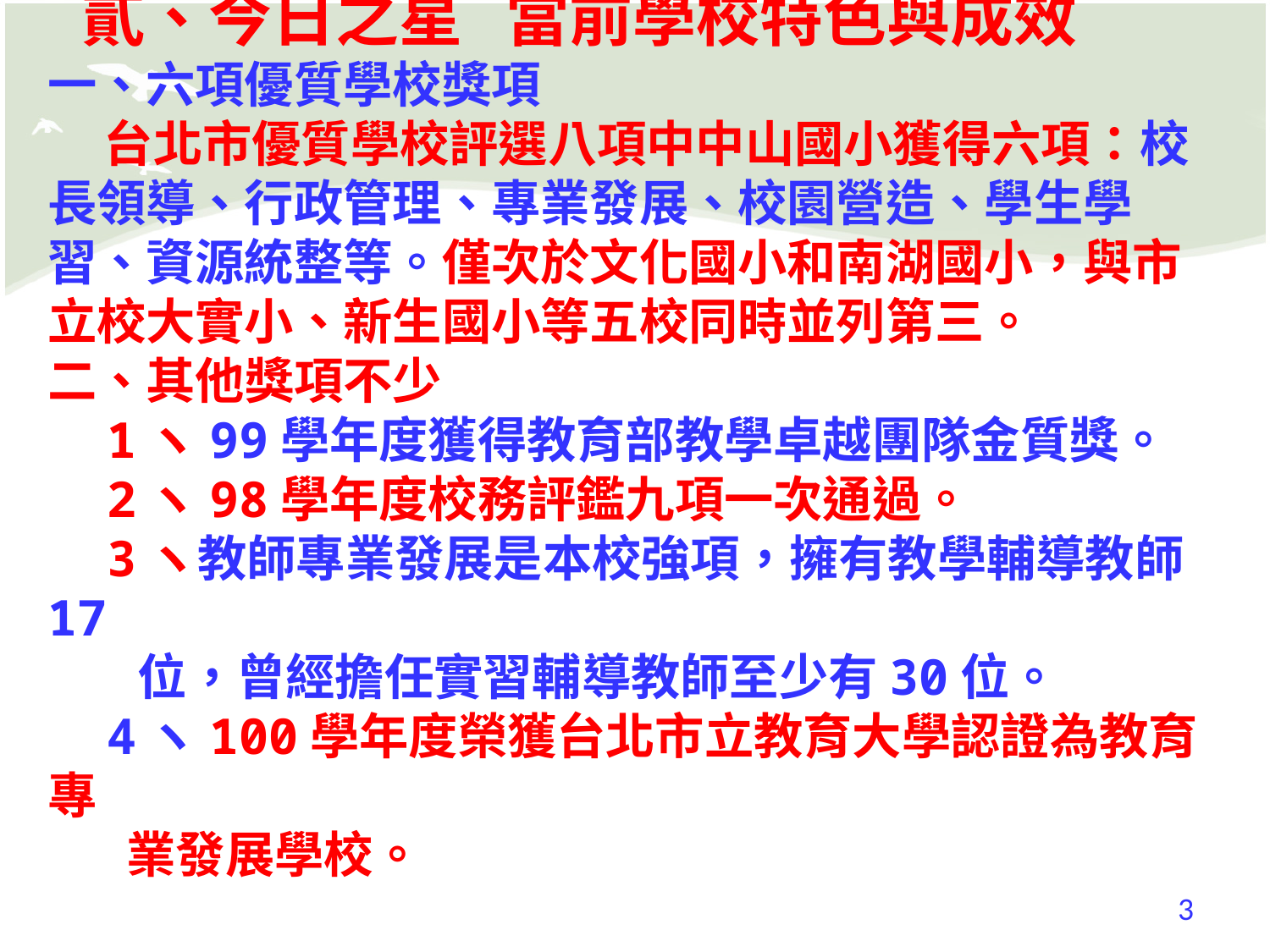

貳、今日之星   當前學校特色與成效
一、六項優質學校獎項
    台北市優質學校評選八項中中山國小獲得六項：校長領導、行政管理、專業發展、校園營造、學生學習、資源統整等。僅次於文化國小和南湖國小，與市立校大實小、新生國小等五校同時並列第三。
二、其他獎項不少
  1ヽ99學年度獲得教育部教學卓越團隊金質獎。
  2ヽ98學年度校務評鑑九項一次通過。
  3ヽ教師專業發展是本校強項，擁有教學輔導教師17
       位，曾經擔任實習輔導教師至少有30位。
  4ヽ100學年度榮獲台北市立教育大學認證為教育專
      業發展學校。
3